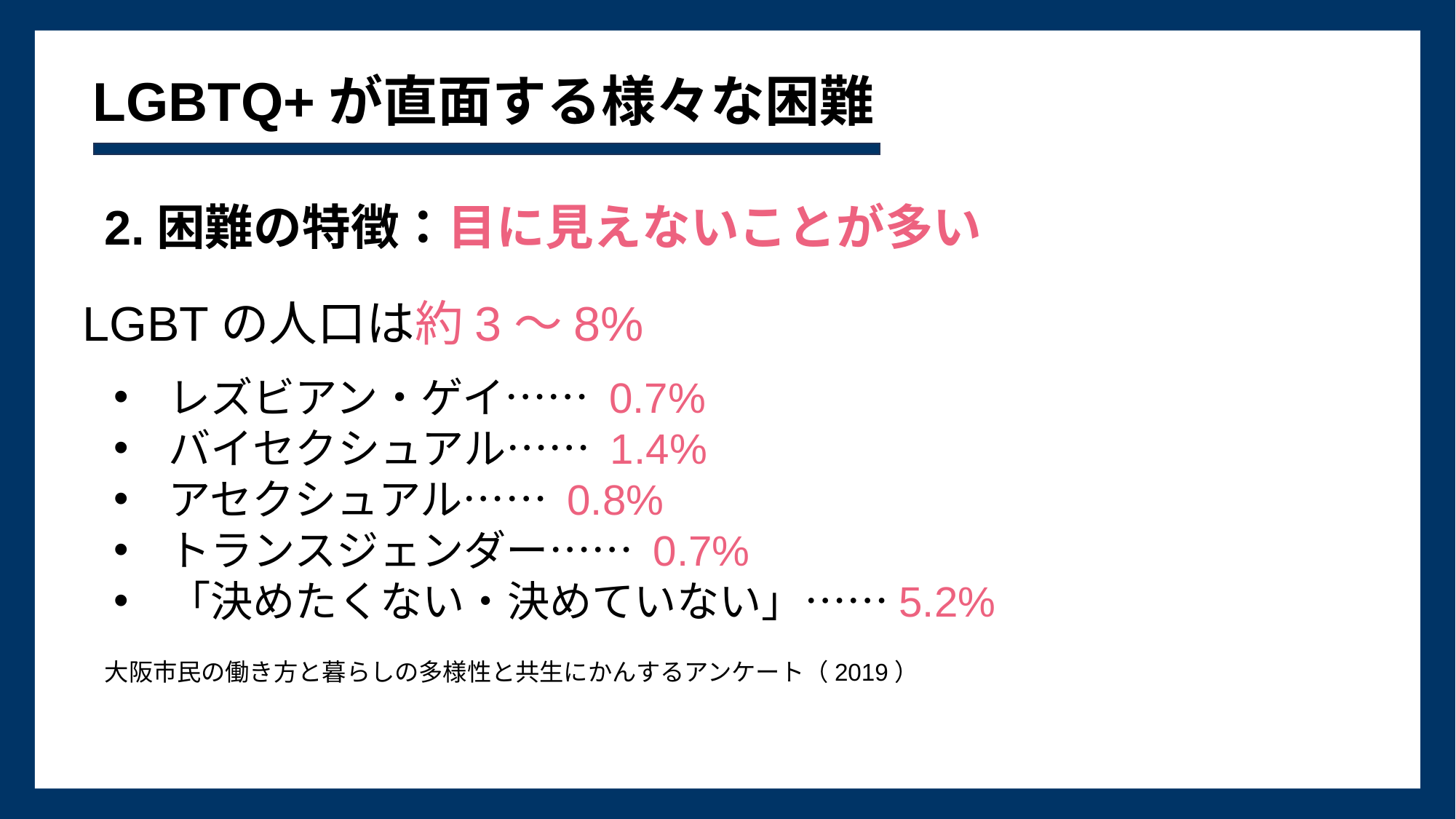

# LGBTQ+が直面する様々な困難

2.困難の特徴：目に見えないことが多い
LGBTの人口は約3〜8%
レズビアン・ゲイ…… 0.7%
バイセクシュアル…… 1.4%
アセクシュアル…… 0.8%
トランスジェンダー…… 0.7%
「決めたくない・決めていない」……5.2%
大阪市民の働き方と暮らしの多様性と共生にかんするアンケート（2019）